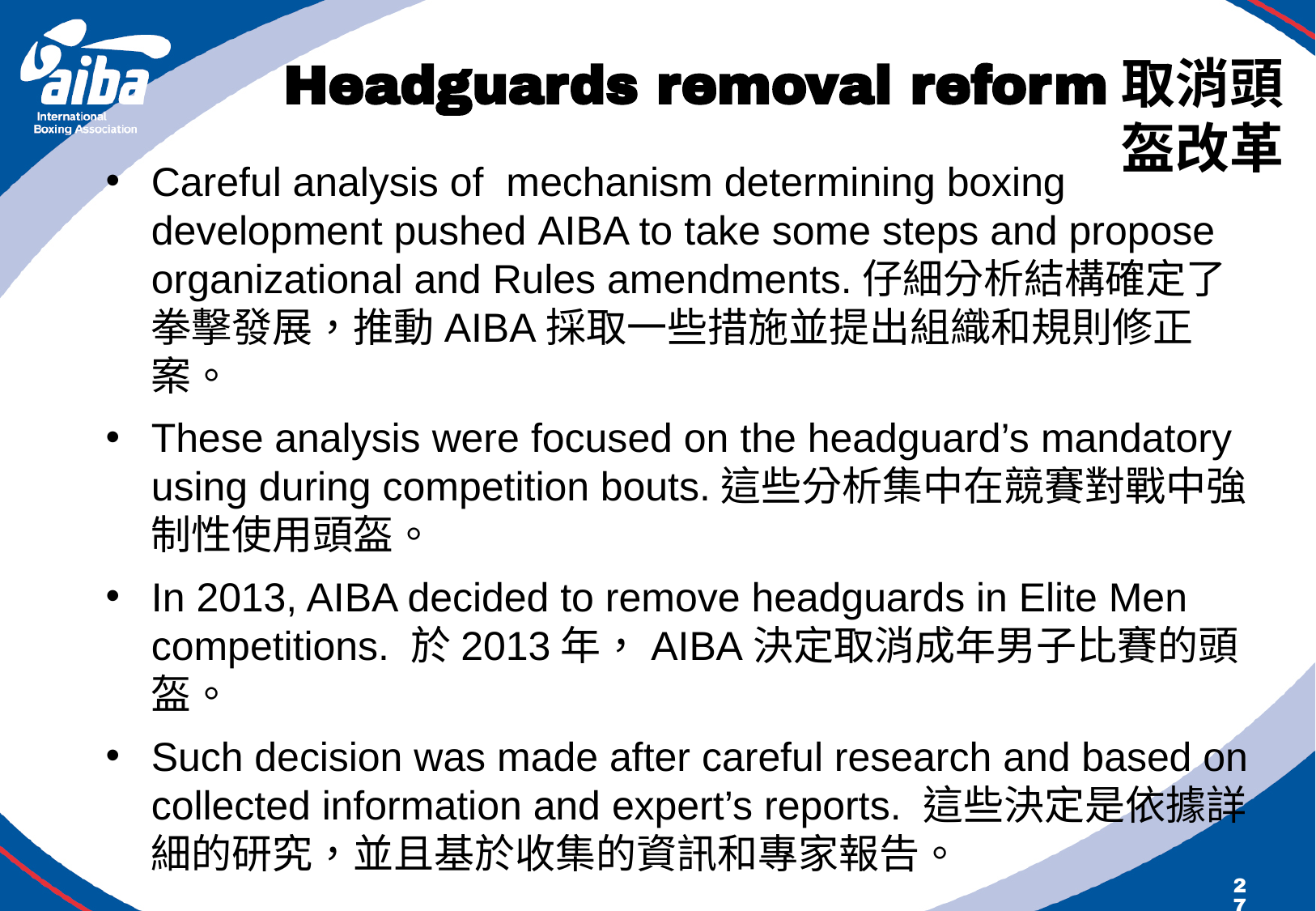

# Headguards removal reform取消頭盔改革
Careful analysis of  mechanism determining boxing development pushed AIBA to take some steps and propose organizational and Rules amendments.仔細分析結構確定了拳擊發展，推動AIBA採取一些措施並提出組織和規則修正案。
These analysis were focused on the headguard’s mandatory using during competition bouts.這些分析集中在競賽對戰中強制性使用頭盔。
In 2013, AIBA decided to remove headguards in Elite Men competitions. 於2013年，AIBA決定取消成年男子比賽的頭盔。
Such decision was made after careful research and based on collected information and expert’s reports. 這些決定是依據詳細的研究，並且基於收集的資訊和專家報告。
275